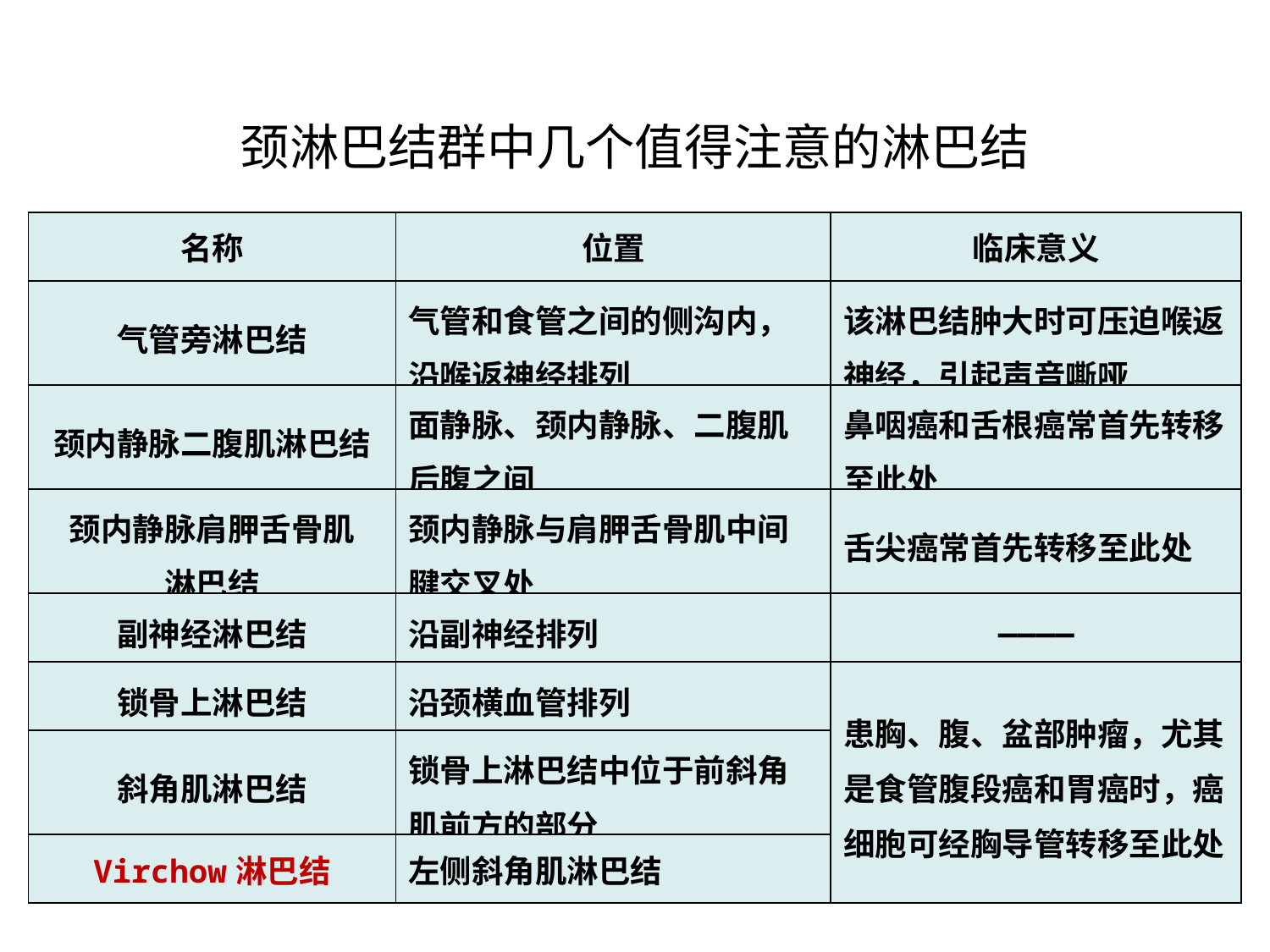

颈淋巴结群中几个值得注意的淋巴结
| 名称 | 位置 | 临床意义 |
| --- | --- | --- |
| 气管旁淋巴结 | 气管和食管之间的侧沟内，沿喉返神经排列 | 该淋巴结肿大时可压迫喉返神经，引起声音嘶哑 |
| 颈内静脉二腹肌淋巴结 | 面静脉、颈内静脉、二腹肌后腹之间 | 鼻咽癌和舌根癌常首先转移至此处 |
| 颈内静脉肩胛舌骨肌 淋巴结 | 颈内静脉与肩胛舌骨肌中间腱交叉处 | 舌尖癌常首先转移至此处 |
| 副神经淋巴结 | 沿副神经排列 | ———— |
| 锁骨上淋巴结 | 沿颈横血管排列 | 患胸、腹、盆部肿瘤，尤其是食管腹段癌和胃癌时，癌细胞可经胸导管转移至此处 |
| 斜角肌淋巴结 | 锁骨上淋巴结中位于前斜角肌前方的部分 |  |
| Virchow淋巴结 | 左侧斜角肌淋巴结 |  |